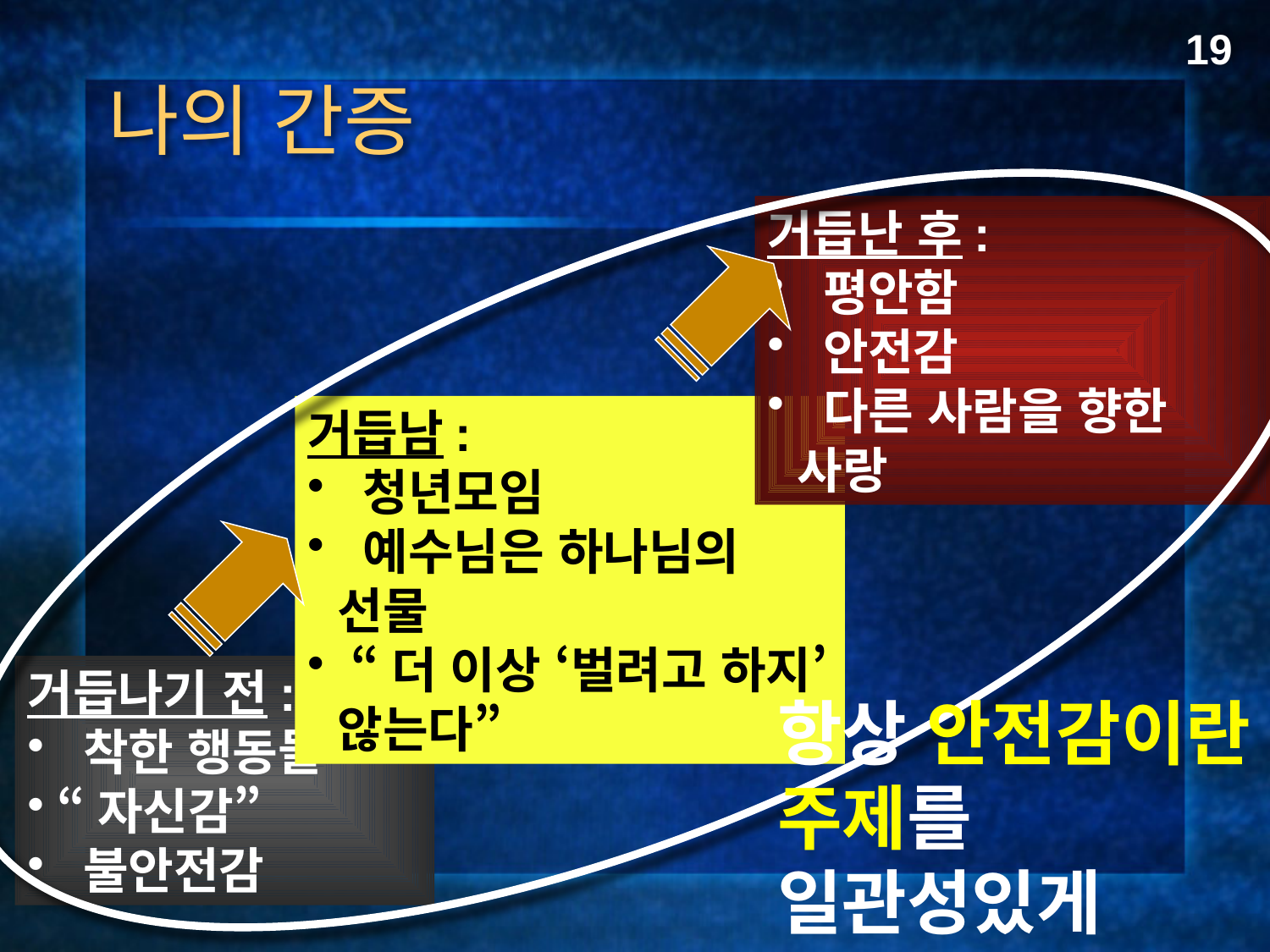

19
나의 간증
거듭난 후:
 평안함
 안전감
 다른 사람을 향한 사랑

거듭남:
 청년모임
 예수님은 하나님의 선물
 “더 이상 ‘벌려고 하지’ 않는다”

거듭나기 전:
 착한 행동들
“자신감”
 불안전감
항상 안전감이란 주제를 일관성있게 유지함!